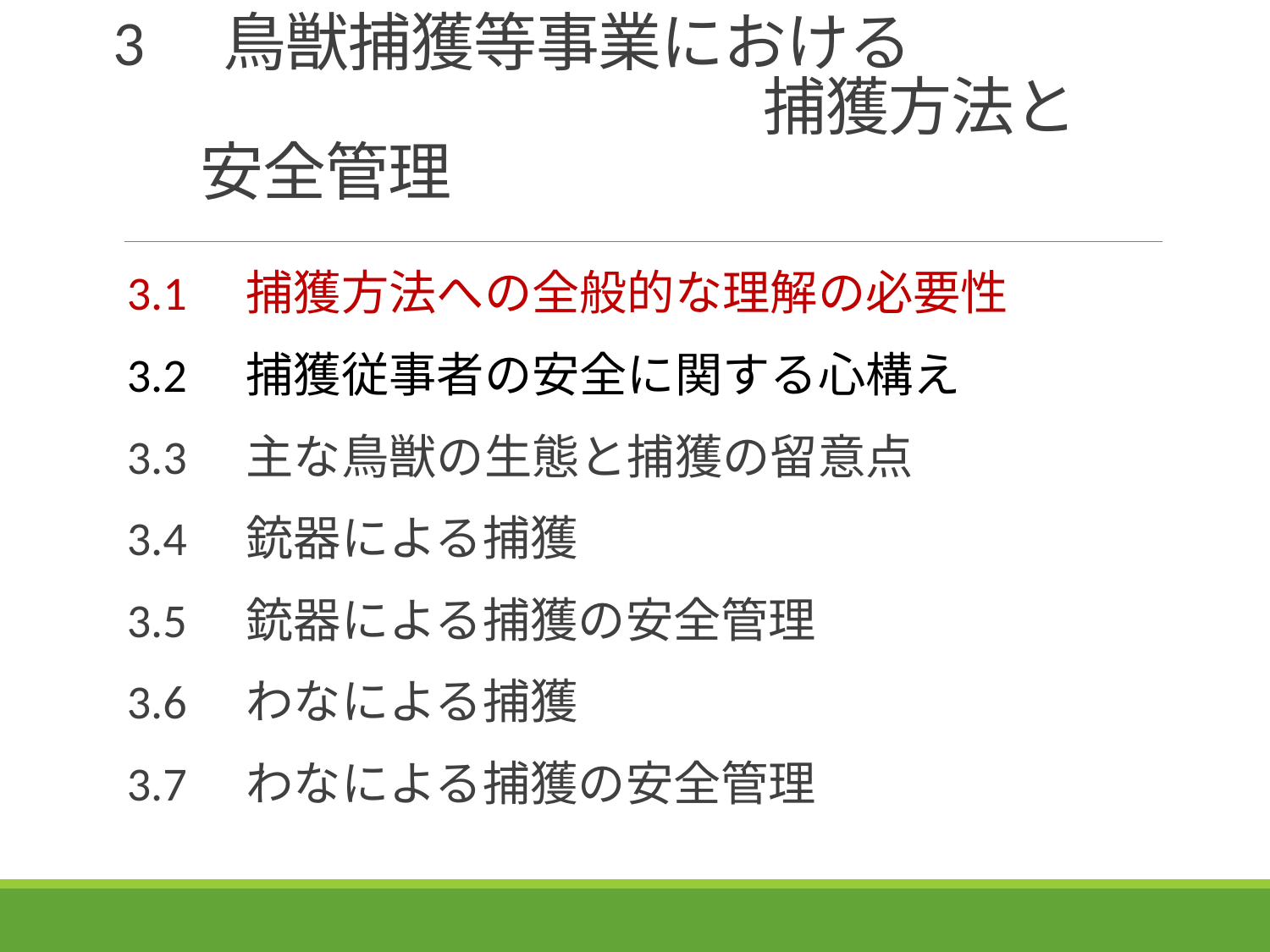

# 3　鳥獣捕獲等事業における 　　　　　　　　　捕獲方法と安全管理
3.1　捕獲方法への全般的な理解の必要性
3.2　捕獲従事者の安全に関する心構え
3.3　主な鳥獣の生態と捕獲の留意点
3.4　銃器による捕獲
3.5　銃器による捕獲の安全管理
3.6　わなによる捕獲
3.7　わなによる捕獲の安全管理